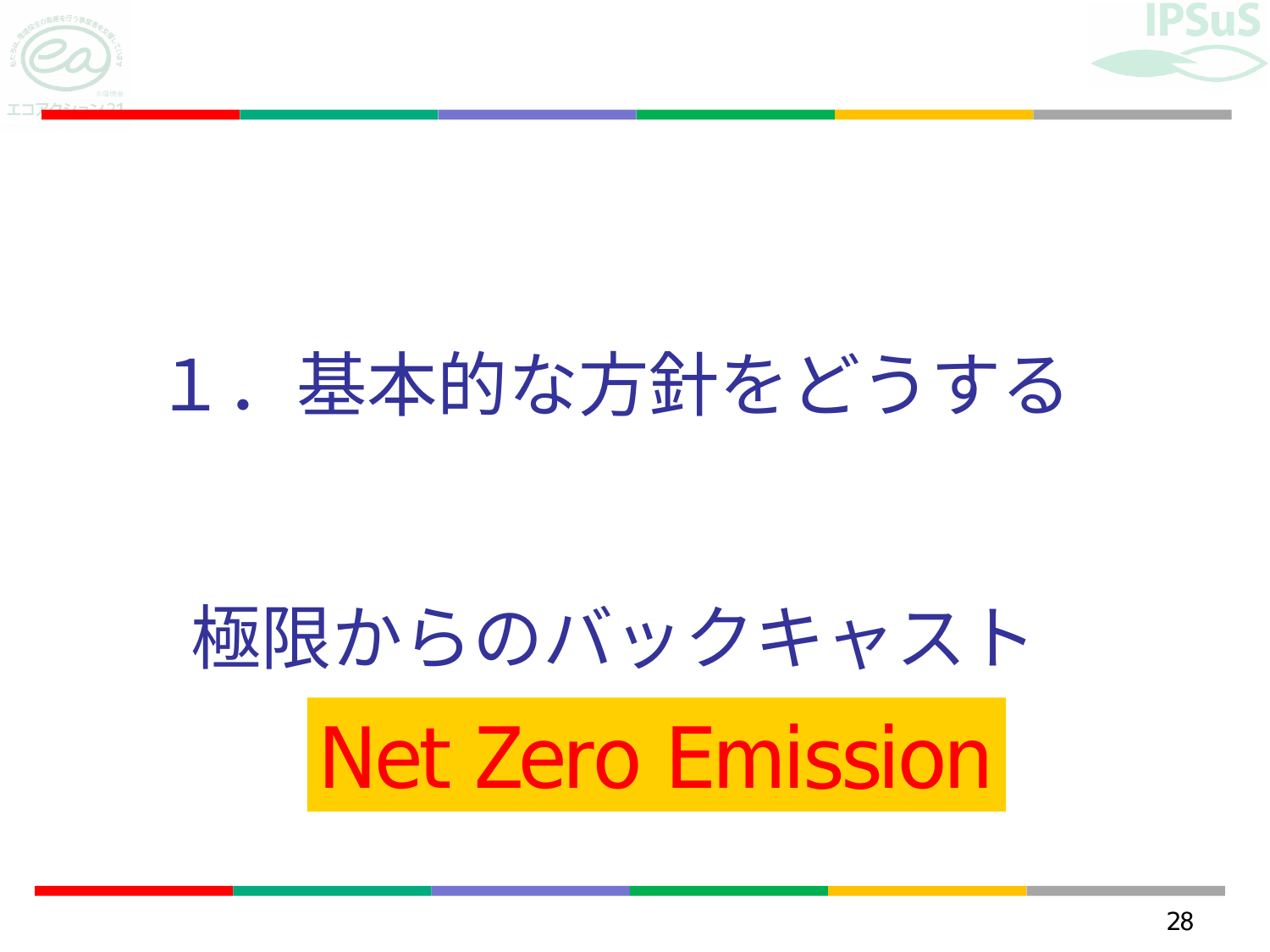

# １．基本的な方針をどうする 極限からのバックキャスト
Net Zero Emission
28